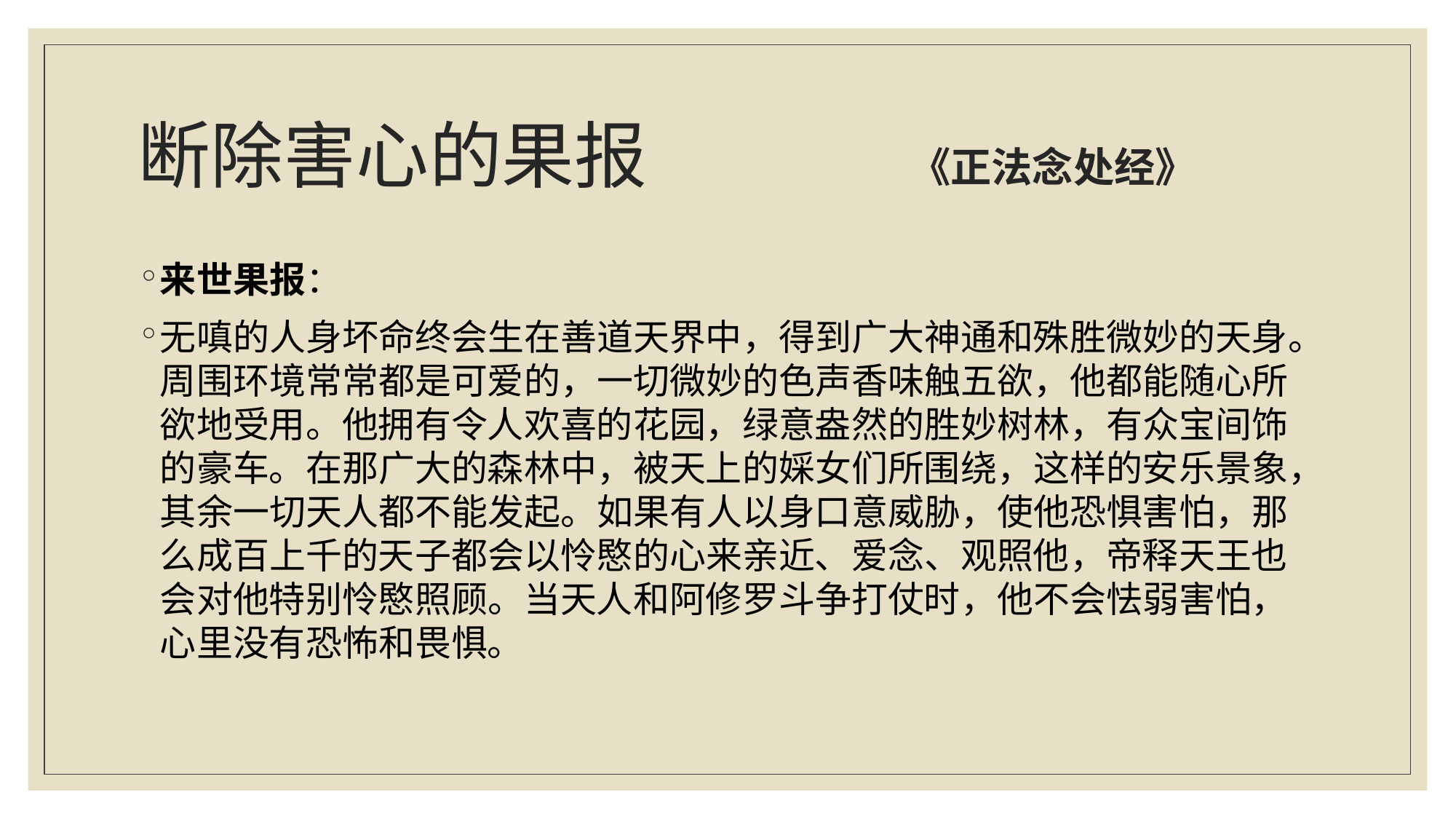

# 断除害心的果报                《正法念处经》
来世果报：
无嗔的人身坏命终会生在善道天界中，得到广大神通和殊胜微妙的天身。周围环境常常都是可爱的，一切微妙的色声香味触五欲，他都能随心所欲地受用。他拥有令人欢喜的花园，绿意盎然的胜妙树林，有众宝间饰的豪车。在那广大的森林中，被天上的婇女们所围绕，这样的安乐景象，其余一切天人都不能发起。如果有人以身口意威胁，使他恐惧害怕，那么成百上千的天子都会以怜愍的心来亲近、爱念、观照他，帝释天王也会对他特别怜愍照顾。当天人和阿修罗斗争打仗时，他不会怯弱害怕，心里没有恐怖和畏惧。